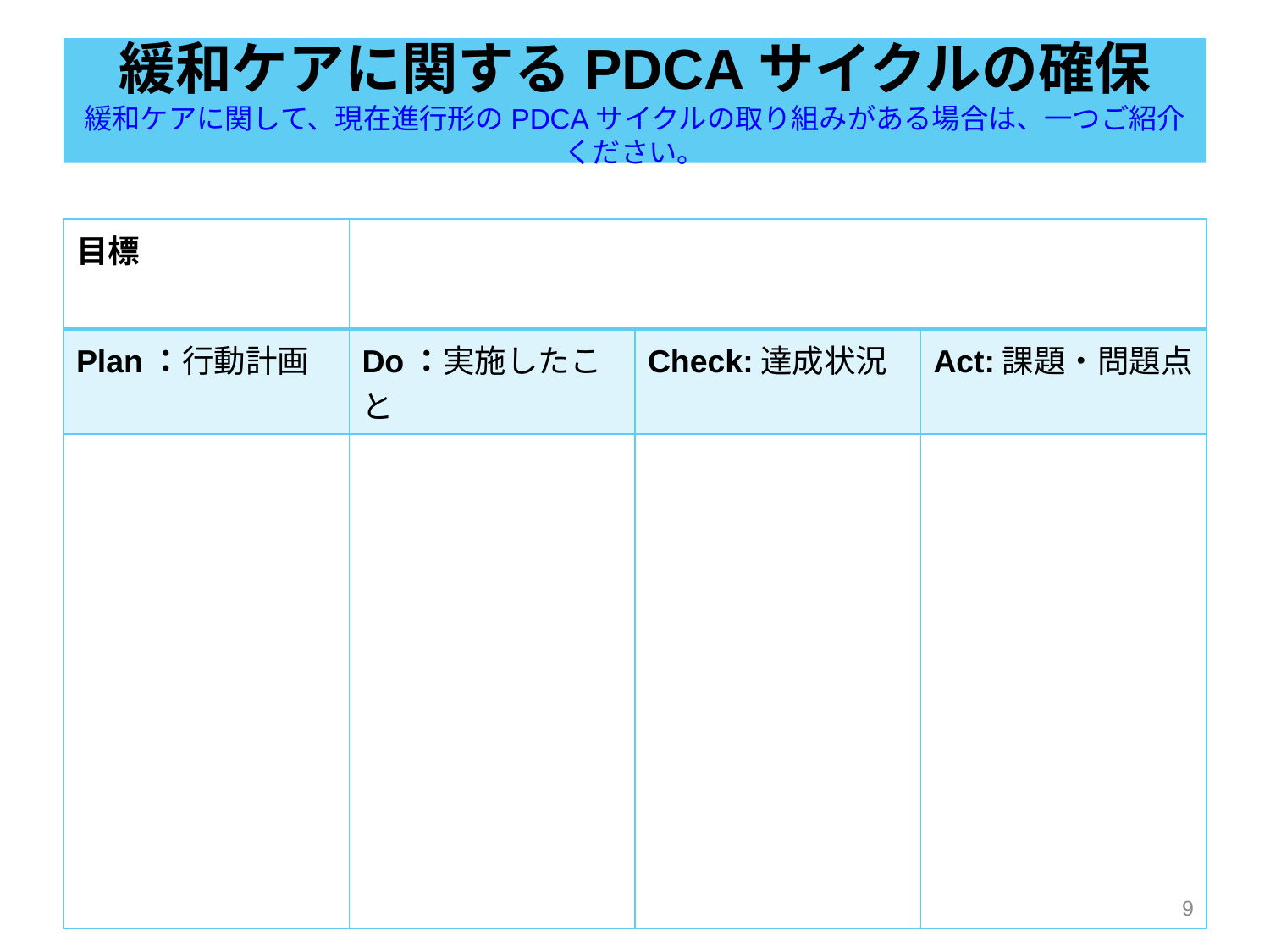

# 緩和ケアに関するPDCAサイクルの確保 緩和ケアに関して、現在進行形のPDCAサイクルの取り組みがある場合は、一つご紹介ください。
| 目標 |  |  |  |
| --- | --- | --- | --- |
| Plan：行動計画 | Do：実施したこと | Check:達成状況 | Act:課題・問題点 |
|  |  |  |  |
9